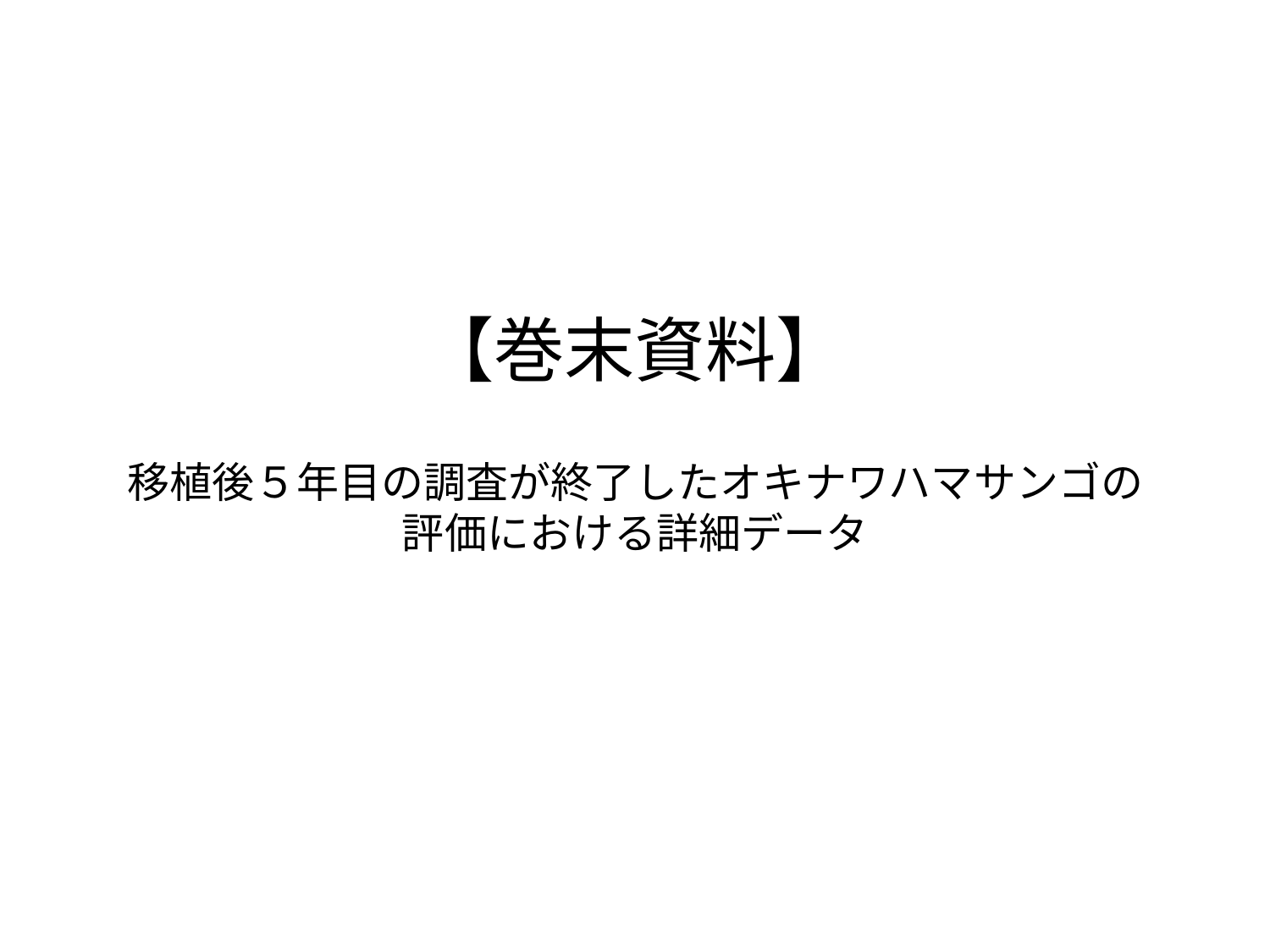

【巻末資料】
移植後５年目の調査が終了したオキナワハマサンゴの
評価における詳細データ